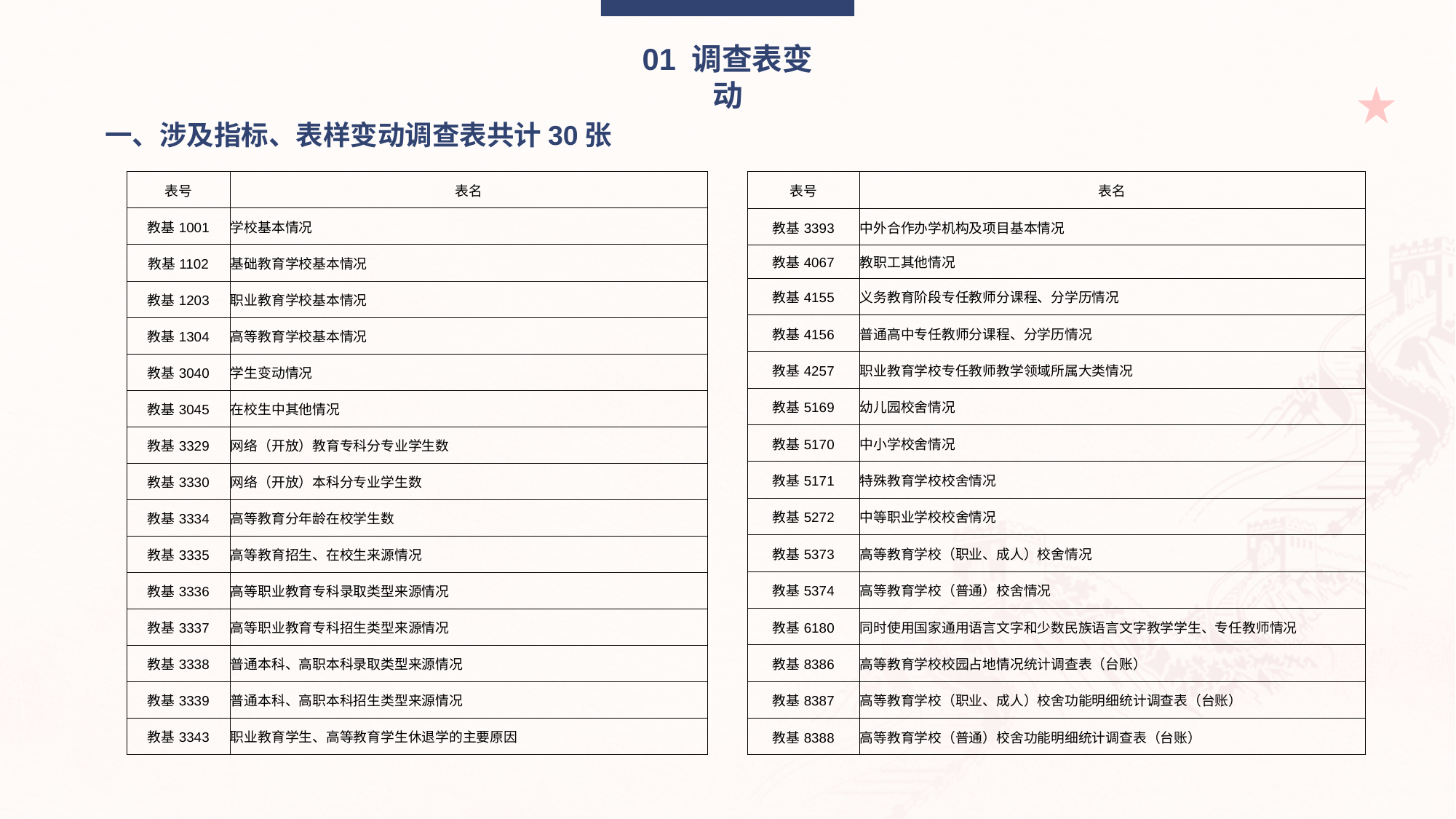

01 调查表变动
一、涉及指标、表样变动调查表共计30张
| 表号 | 表名 |
| --- | --- |
| 教基1001 | 学校基本情况 |
| 教基1102 | 基础教育学校基本情况 |
| 教基1203 | 职业教育学校基本情况 |
| 教基1304 | 高等教育学校基本情况 |
| 教基3040 | 学生变动情况 |
| 教基3045 | 在校生中其他情况 |
| 教基3329 | 网络（开放）教育专科分专业学生数 |
| 教基3330 | 网络（开放）本科分专业学生数 |
| 教基3334 | 高等教育分年龄在校学生数 |
| 教基3335 | 高等教育招生、在校生来源情况 |
| 教基3336 | 高等职业教育专科录取类型来源情况 |
| 教基3337 | 高等职业教育专科招生类型来源情况 |
| 教基3338 | 普通本科、高职本科录取类型来源情况 |
| 教基3339 | 普通本科、高职本科招生类型来源情况 |
| 教基3343 | 职业教育学生、高等教育学生休退学的主要原因 |
| 表号 | 表名 |
| --- | --- |
| 教基3393 | 中外合作办学机构及项目基本情况 |
| 教基4067 | 教职工其他情况 |
| 教基4155 | 义务教育阶段专任教师分课程、分学历情况 |
| 教基4156 | 普通高中专任教师分课程、分学历情况 |
| 教基4257 | 职业教育学校专任教师教学领域所属大类情况 |
| 教基5169 | 幼儿园校舍情况 |
| 教基5170 | 中小学校舍情况 |
| 教基5171 | 特殊教育学校校舍情况 |
| 教基5272 | 中等职业学校校舍情况 |
| 教基5373 | 高等教育学校（职业、成人）校舍情况 |
| 教基5374 | 高等教育学校（普通）校舍情况 |
| 教基6180 | 同时使用国家通用语言文字和少数民族语言文字教学学生、专任教师情况 |
| 教基8386 | 高等教育学校校园占地情况统计调查表（台账） |
| 教基8387 | 高等教育学校（职业、成人）校舍功能明细统计调查表（台账） |
| 教基8388 | 高等教育学校（普通）校舍功能明细统计调查表（台账） |